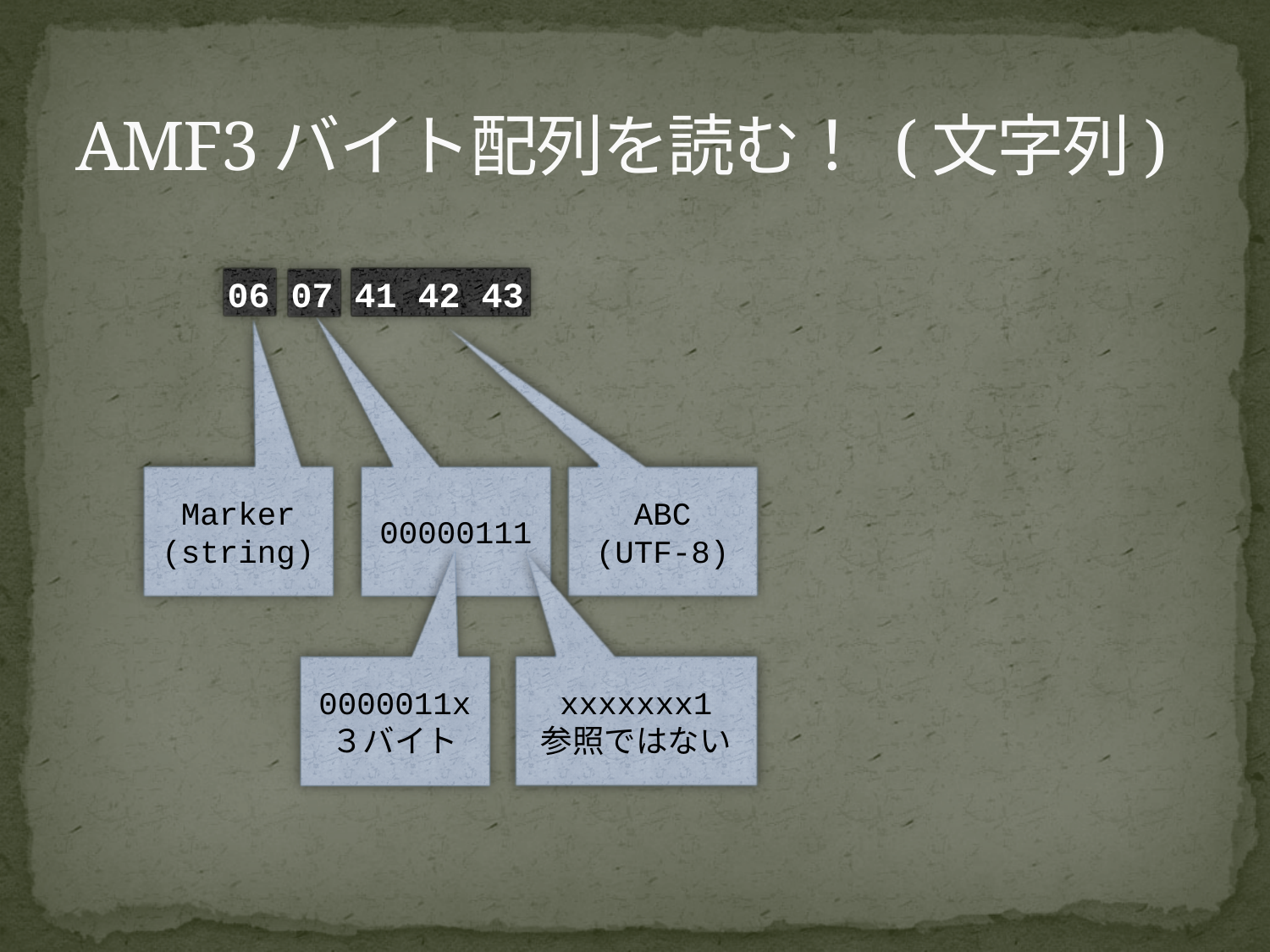

# AMF3バイト配列を読む！ (文字列)
06 07 41 42 43

Marker
(string)
00000111
ABC
(UTF-8)
0000011x
３バイト
xxxxxxx1
参照ではない